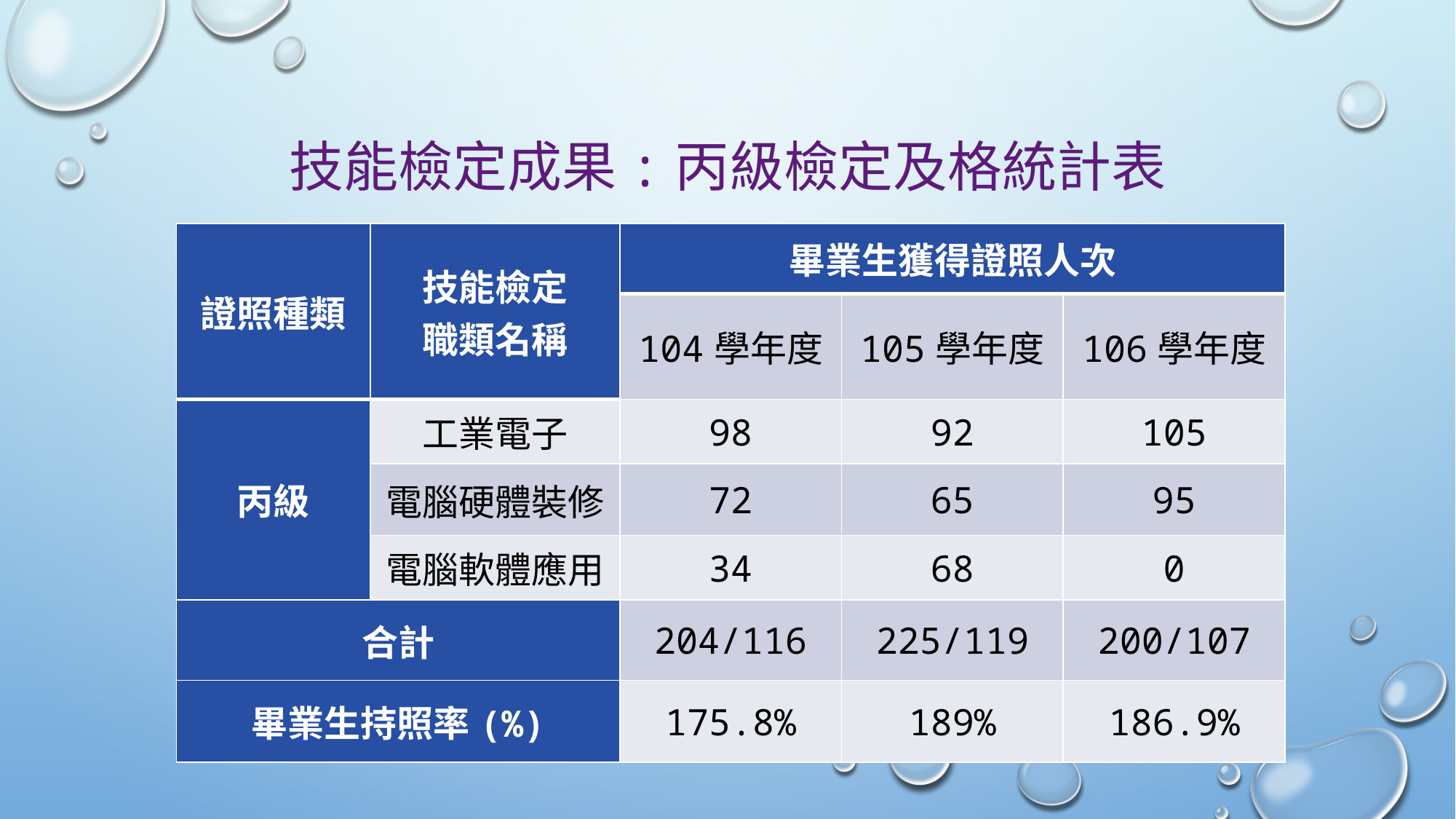

# 技能檢定成果:丙級檢定及格統計表
| 證照種類 | 技能檢定 職類名稱 | 畢業生獲得證照人次 |  |  |
| --- | --- | --- | --- | --- |
|  |  | 104學年度 | 105學年度 | 106學年度 |
| 丙級 | 工業電子 | 98 | 92 | 105 |
|  | 電腦硬體裝修 | 72 | 65 | 95 |
|  | 電腦軟體應用 | 34 | 68 | 0 |
| 合計 |  | 204/116 | 225/119 | 200/107 |
| 畢業生持照率(%) |  | 175.8% | 189% | 186.9% |